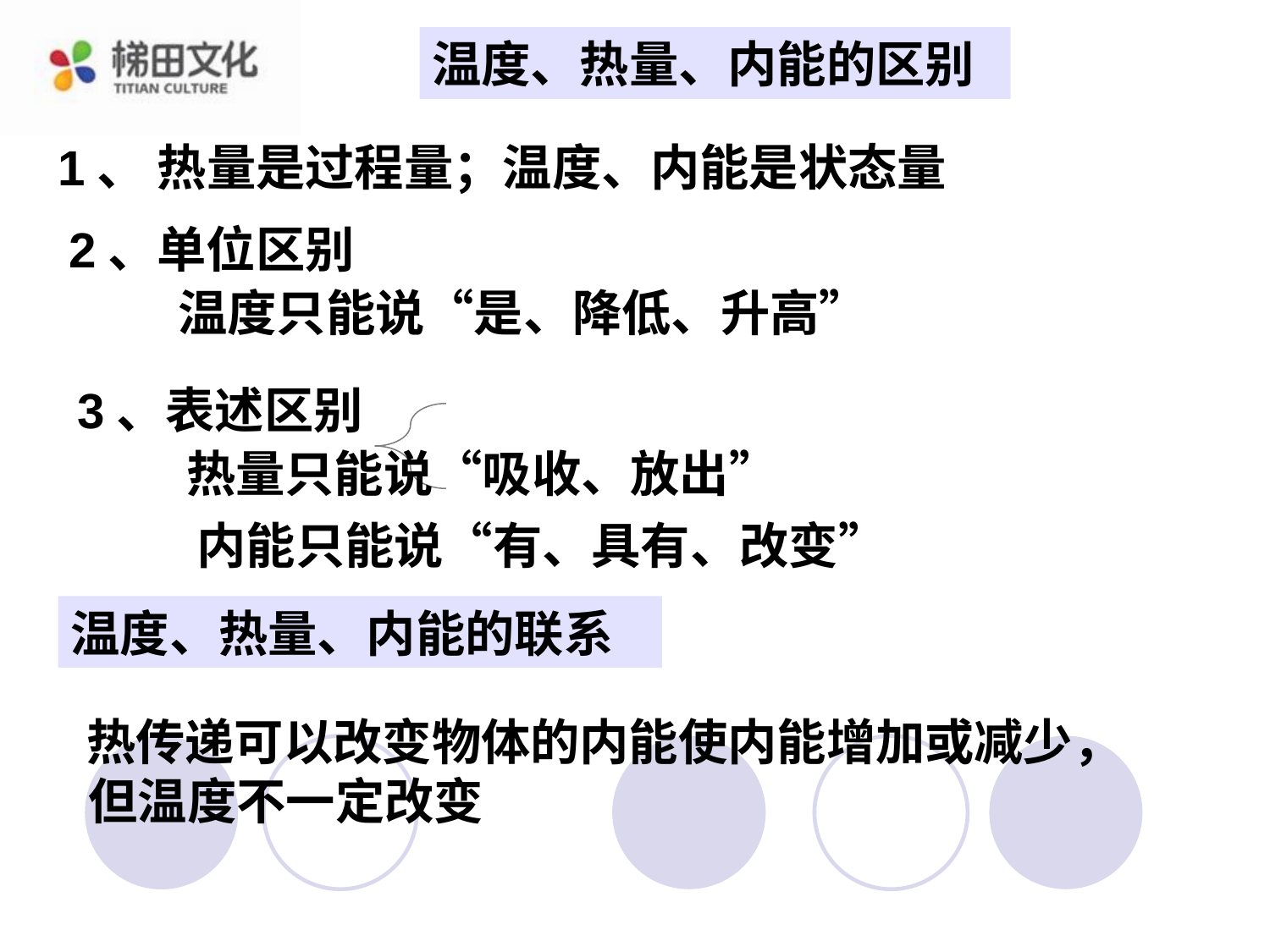

温度、热量、内能的区别
1、 热量是过程量；温度、内能是状态量
2、单位区别
温度只能说“是、降低、升高”
3、表述区别

热量只能说“吸收、放出”
内能只能说“有、具有、改变”
温度、热量、内能的联系
   热传递可以改变物体的内能使内能增加或减少，但温度不一定改变